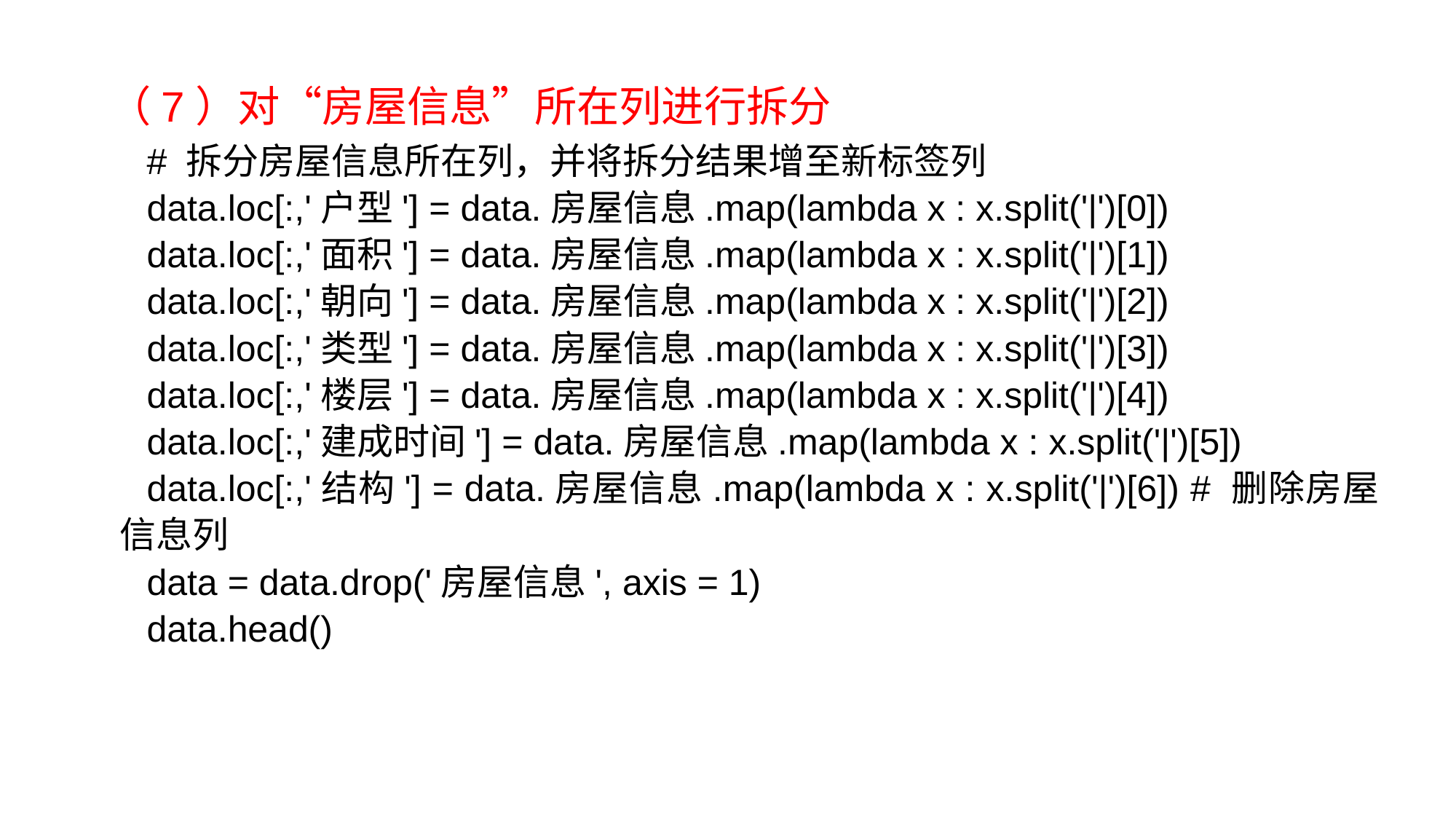

（7）对“房屋信息”所在列进行拆分
# 拆分房屋信息所在列，并将拆分结果增至新标签列
data.loc[:,'户型'] = data.房屋信息.map(lambda x : x.split('|')[0])
data.loc[:,'面积'] = data.房屋信息.map(lambda x : x.split('|')[1])
data.loc[:,'朝向'] = data.房屋信息.map(lambda x : x.split('|')[2])
data.loc[:,'类型'] = data.房屋信息.map(lambda x : x.split('|')[3])
data.loc[:,'楼层'] = data.房屋信息.map(lambda x : x.split('|')[4])
data.loc[:,'建成时间'] = data.房屋信息.map(lambda x : x.split('|')[5])
data.loc[:,'结构'] = data.房屋信息.map(lambda x : x.split('|')[6]) # 删除房屋信息列
data = data.drop('房屋信息', axis = 1)
data.head()
TEXT  add here
TEXT  add here
TEXT  add here